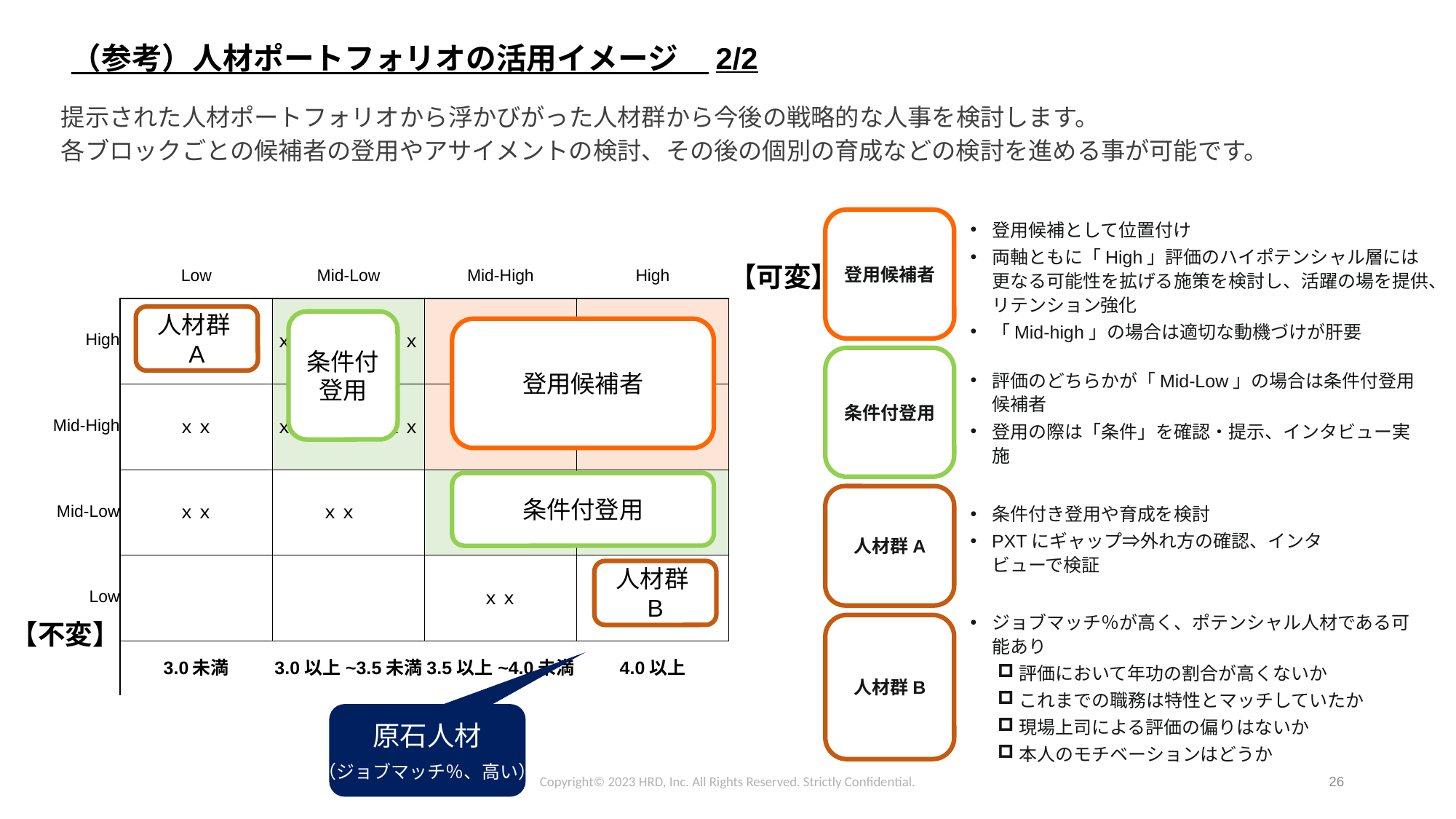

（参考）人材ポートフォリオの活用イメージ　2/2
提示された人材ポートフォリオから浮かびがった人材群から今後の戦略的な人事を検討します。
各ブロックごとの候補者の登用やアサイメントの検討、その後の個別の育成などの検討を進める事が可能です。
|  |  |  |  |  |  |  |  |
| --- | --- | --- | --- | --- | --- | --- | --- |
|  | Low | Mid-Low | Mid-High | High | 【可変】 |  |  |
|  | ｘｘ　ｘｘ | ｘｘ　ｘｘ　ｘｘ | ｘｘ | ｘｘ　　ｘｘ |  |  |  |
| High |  |  |  |  |  |  |  |
|  |  |  |  |  |  |  |  |
|  | ｘｘ | ｘｘ　ｘｘ　ｘｘ | ｘｘ | ｘｘ　　ｘｘ |  |  |  |
| Mid-High |  |  |  |  |  |  |  |
|  |  |  |  |  |  |  |  |
|  | ｘｘ | ｘｘ | ｘｘ |  |  |  |  |
| Mid-Low |  |  |  |  |  |  |  |
|  |  |  |  |  |  |  |  |
|  |  |  | ｘｘ | ｘｘ　　ｘｘ |  |  |  |
| Low |  |  |  |  |  |  |  |
| 【不変】 |  |  |  |  |  |  |  |
|  | 3.0未満 | 3.0以上~3.5未満 | 3.5以上~4.0未満 | 4.0以上 |  |  |  |
登用候補者
登用候補として位置付け
両軸ともに「High」評価のハイポテンシャル層には更なる可能性を拡げる施策を検討し、活躍の場を提供、リテンション強化
「Mid-high」の場合は適切な動機づけが肝要
人材群A
条件付登用
登用候補者
条件付登用
評価のどちらかが「Mid-Low」の場合は条件付登用候補者
登用の際は「条件」を確認・提示、インタビュー実施
条件付登用
条件付き登用や育成を検討
PXTにギャップ⇒外れ方の確認、インタビューで検証
人材群A
人材群B
人材群B
ジョブマッチ％が高く、ポテンシャル人材である可能あり
評価において年功の割合が高くないか
これまでの職務は特性とマッチしていたか
現場上司による評価の偏りはないか
本人のモチベーションはどうか
原石人材
（ジョブマッチ％、高い）
Copyright©️ 2023 HRD, Inc. All Rights Reserved. Strictly Confidential.
26